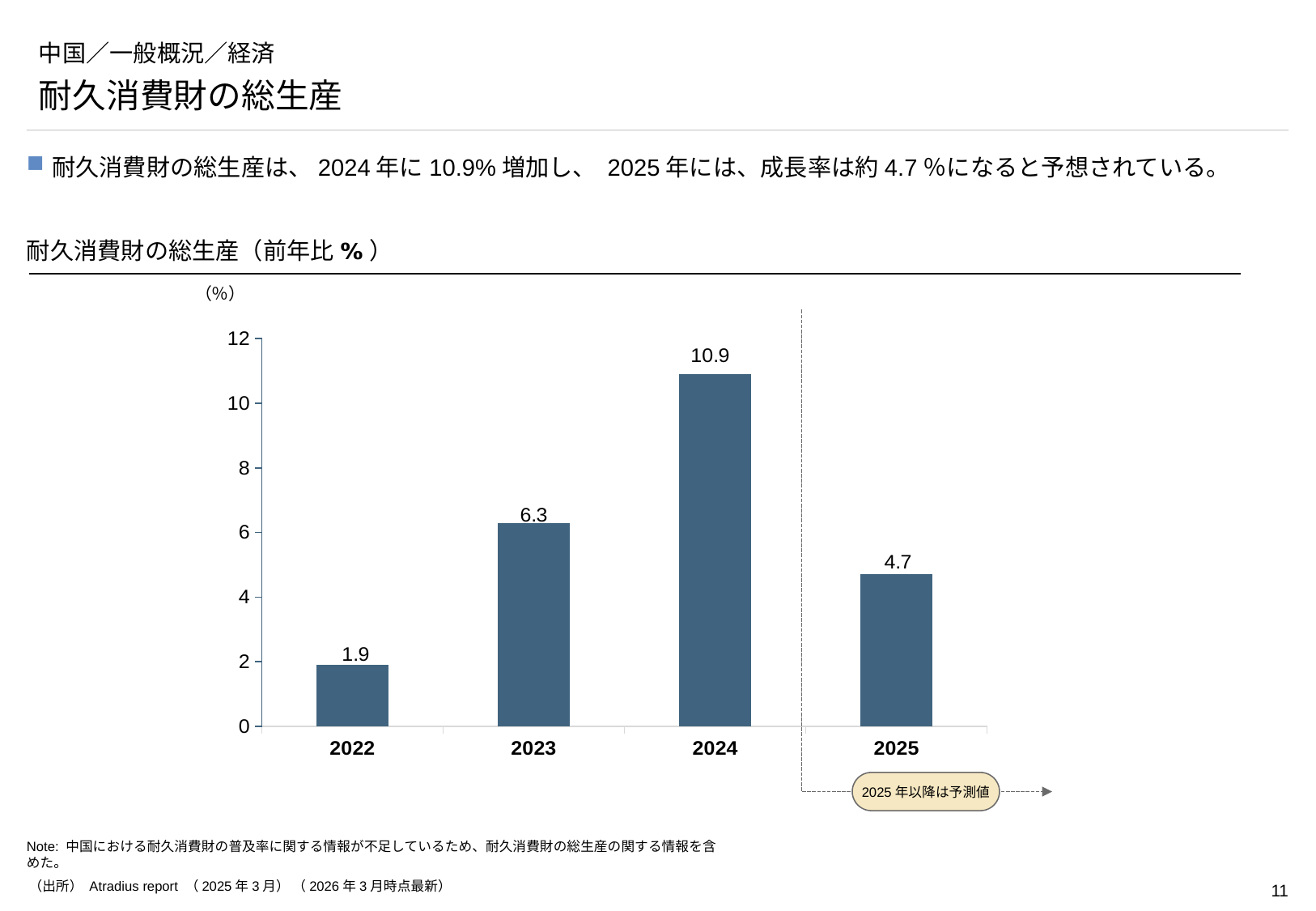

# 中国／一般概況／経済
耐久消費財の総生産
耐久消費財の総生産は、2024年に10.9%増加し、 2025年には、成長率は約4.7％になると予想されている。
耐久消費財の総生産（前年比%）
（％）

### Chart

| Category | Column3 |
|---|---|
| 2022 | 1.9 |
| 2023 | 6.3 |
| 2024 | 10.9 |
| 2025 | 4.7 |
2025年以降は予測値
Note: 中国における耐久消費財の普及率に関する情報が不足しているため、耐久消費財の総生産の関する情報を含めた。
（出所） Atradius report （2025年3月） （2026年3月時点最新）